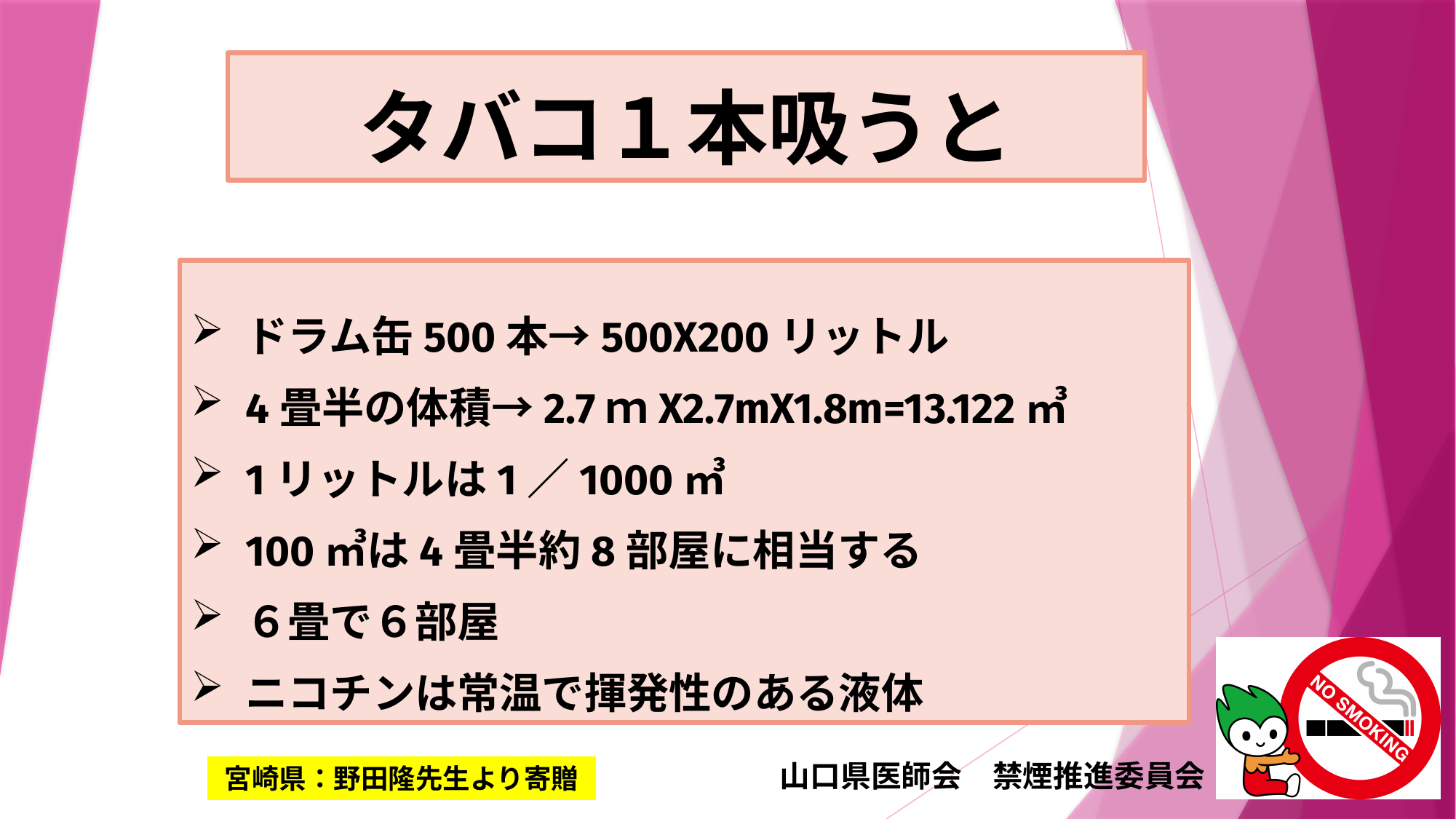

タバコ１本吸うと
# ドラム缶500本→500X200リットル
4畳半の体積→2.7ｍX2.7mX1.8m=13.122㎥
1リットルは1／1000㎥
100㎥は4畳半約8部屋に相当する
６畳で６部屋
ニコチンは常温で揮発性のある液体
宮崎県：野田隆先生より寄贈